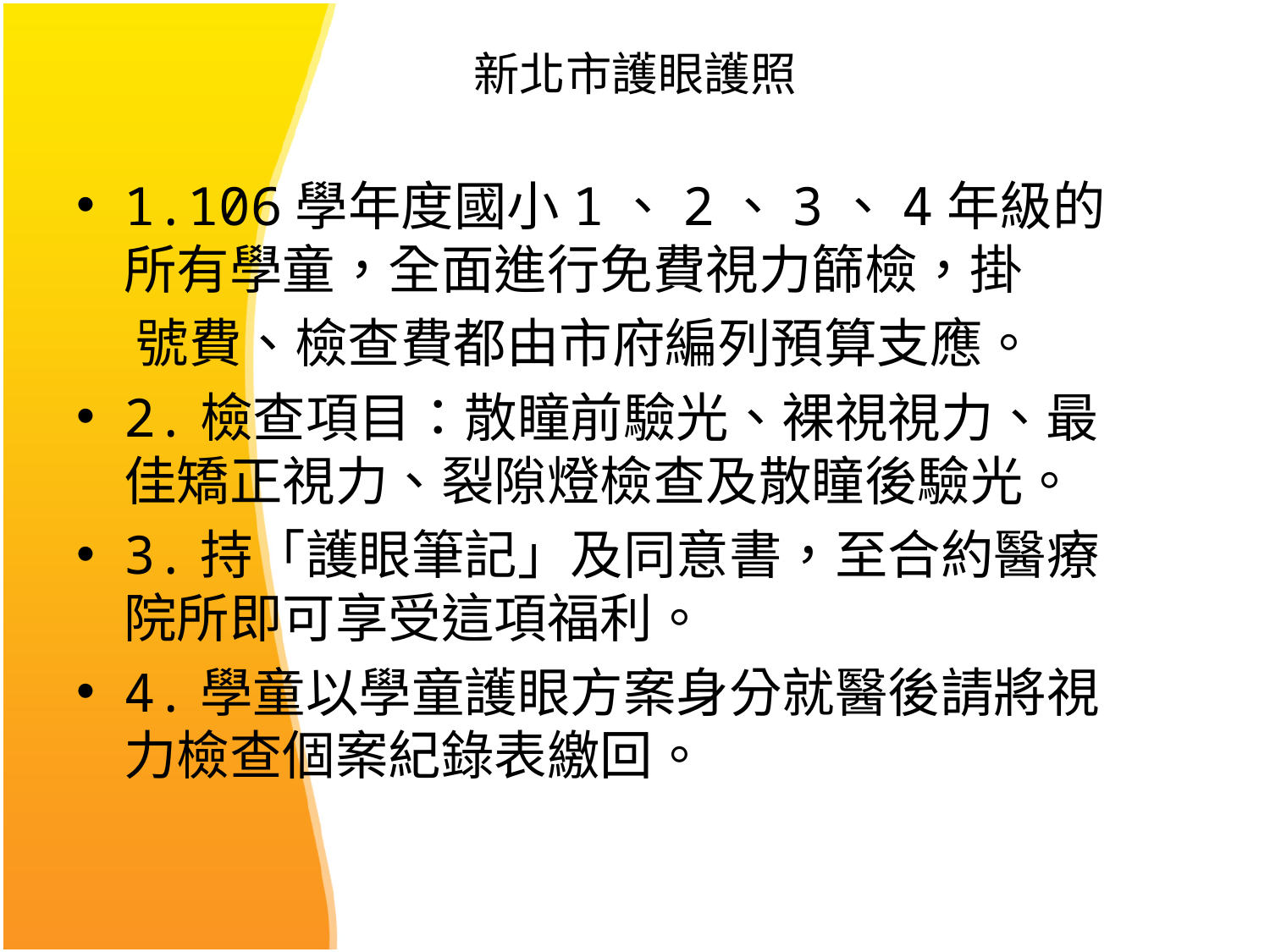

# 新北市護眼護照
1.106學年度國小1、2、3、4年級的所有學童，全面進行免費視力篩檢，掛
    號費、檢查費都由市府編列預算支應。
2.檢查項目：散瞳前驗光、裸視視力、最佳矯正視力、裂隙燈檢查及散瞳後驗光。
3.持「護眼筆記」及同意書，至合約醫療院所即可享受這項福利。
4.學童以學童護眼方案身分就醫後請將視力檢查個案紀錄表繳回。